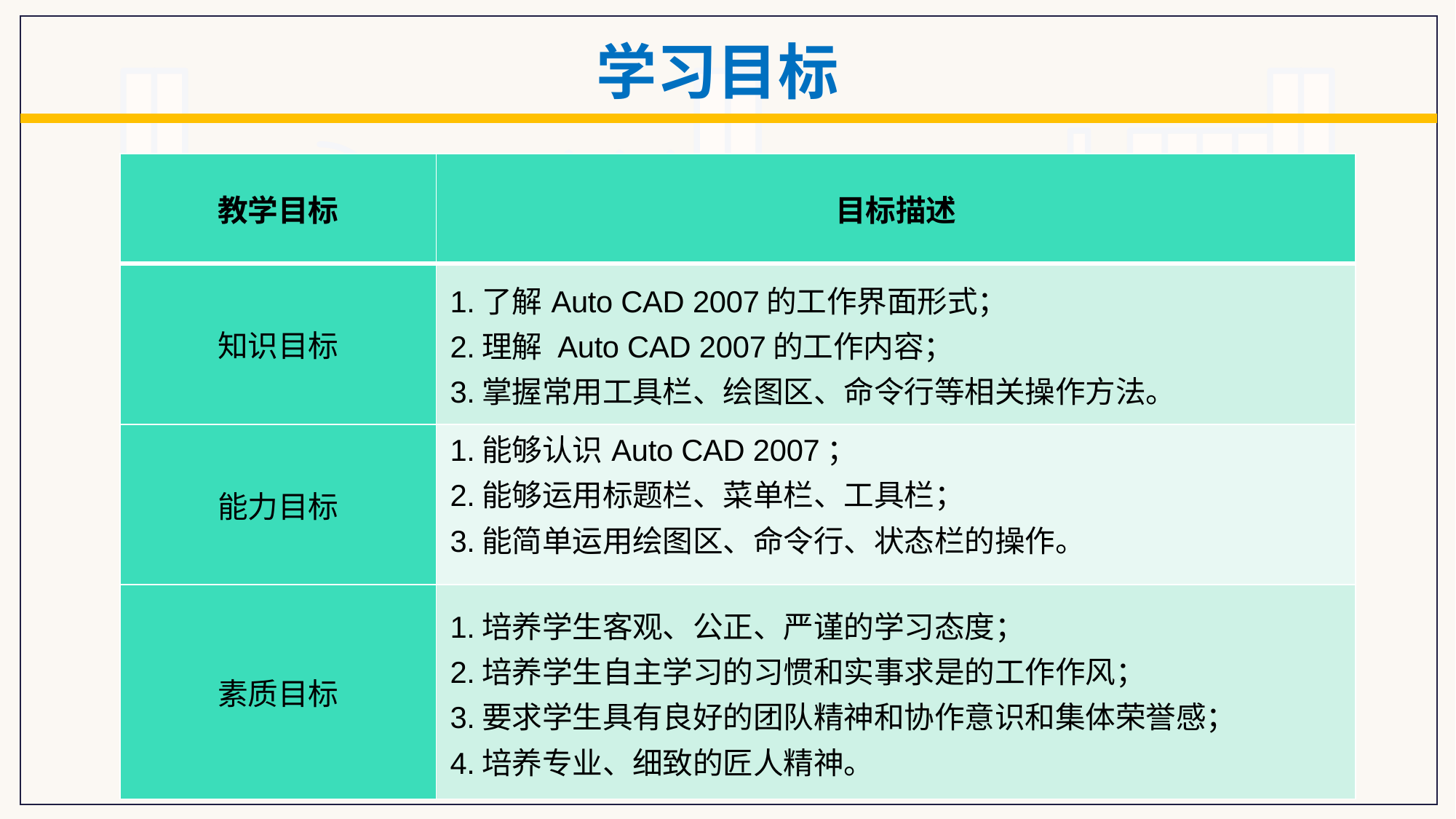

学习目标

| 教学目标 | 目标描述 |
| --- | --- |
| 知识目标 | 1.了解Auto CAD 2007的工作界面形式； 2.理解 Auto CAD 2007的工作内容； 3.掌握常用工具栏、绘图区、命令行等相关操作方法。 |
| 能力目标 | 1.能够认识Auto CAD 2007； 2.能够运用标题栏、菜单栏、工具栏； 3.能简单运用绘图区、命令行、状态栏的操作。 |
| 素质目标 | 1.培养学生客观、公正、严谨的学习态度； 2.培养学生自主学习的习惯和实事求是的工作作风； 3.要求学生具有良好的团队精神和协作意识和集体荣誉感； 4.培养专业、细致的匠人精神。 |